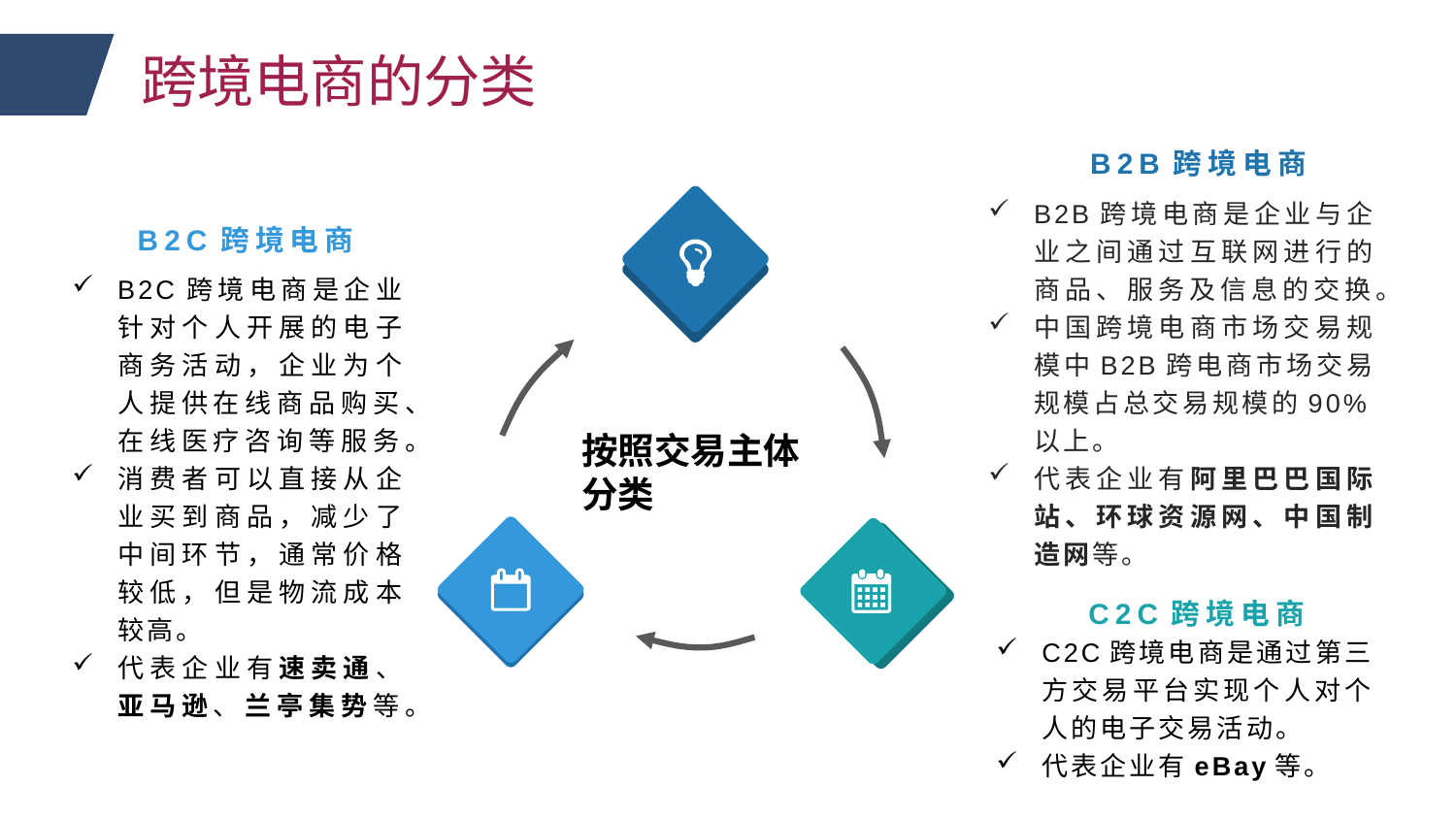

跨境电商的分类
B2B跨境电商
B2B跨境电商是企业与企业之间通过互联网进行的商品、服务及信息的交换。
中国跨境电商市场交易规模中B2B跨电商市场交易规模占总交易规模的90%以上。
代表企业有阿里巴巴国际站、环球资源网、中国制造网等。
B2C跨境电商
B2C跨境电商是企业针对个人开展的电子商务活动，企业为个人提供在线商品购买、在线医疗咨询等服务。
消费者可以直接从企业买到商品，减少了中间环节，通常价格较低，但是物流成本较高。
代表企业有速卖通、亚马逊、兰亭集势等。

按照交易主体分类

C2C跨境电商
C2C跨境电商是通过第三方交易平台实现个人对个人的电子交易活动。
代表企业有eBay等。